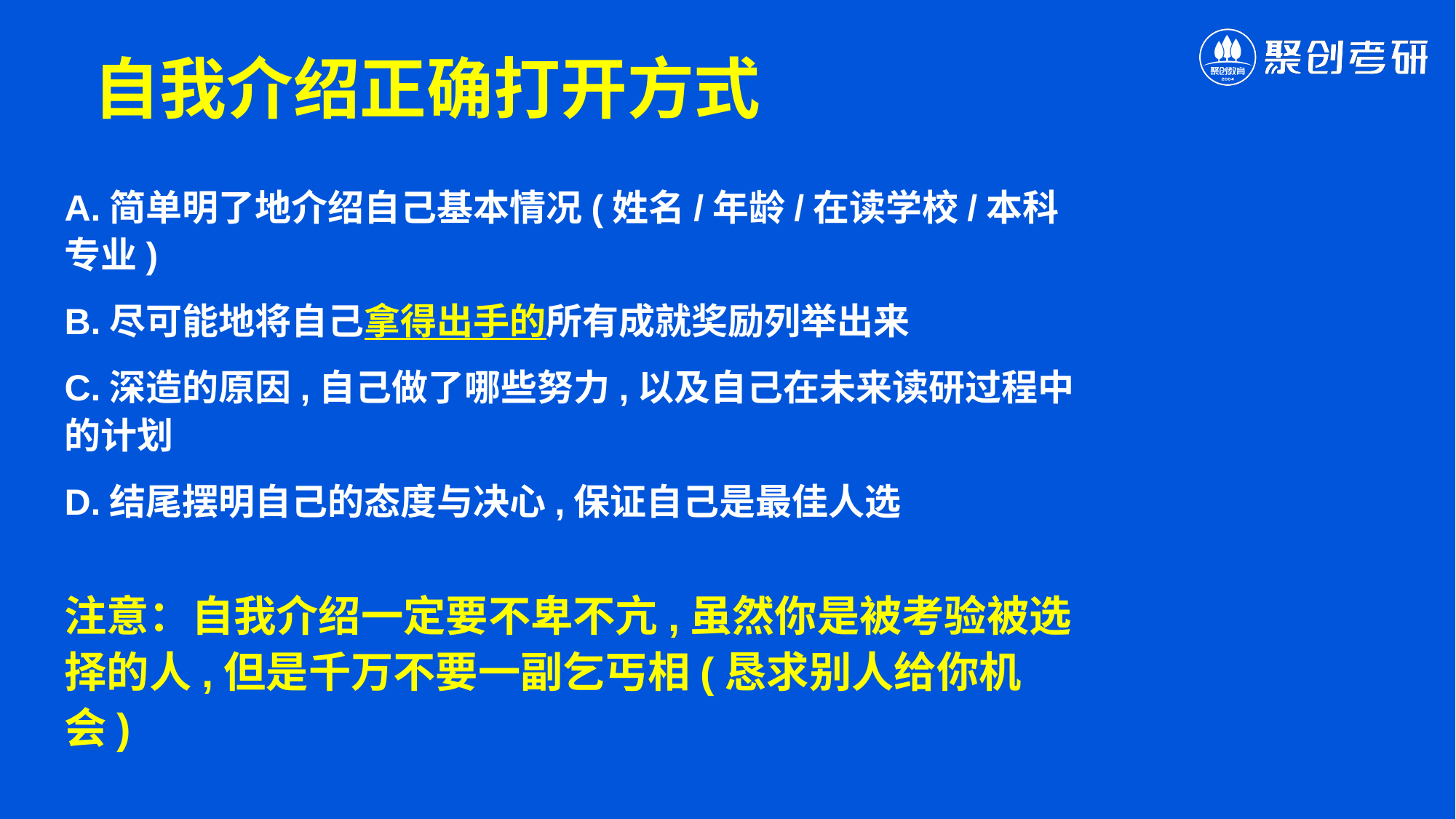

自我介绍正确打开方式
A.简单明了地介绍自己基本情况(姓名/年龄/在读学校/本科专业)
B.尽可能地将自己拿得出手的所有成就奖励列举出来
C.深造的原因,自己做了哪些努力,以及自己在未来读研过程中的计划
D.结尾摆明自己的态度与决心,保证自己是最佳人选

注意：自我介绍一定要不卑不亢,虽然你是被考验被选择的人,但是千万不要一副乞丐相(恳求别人给你机会)